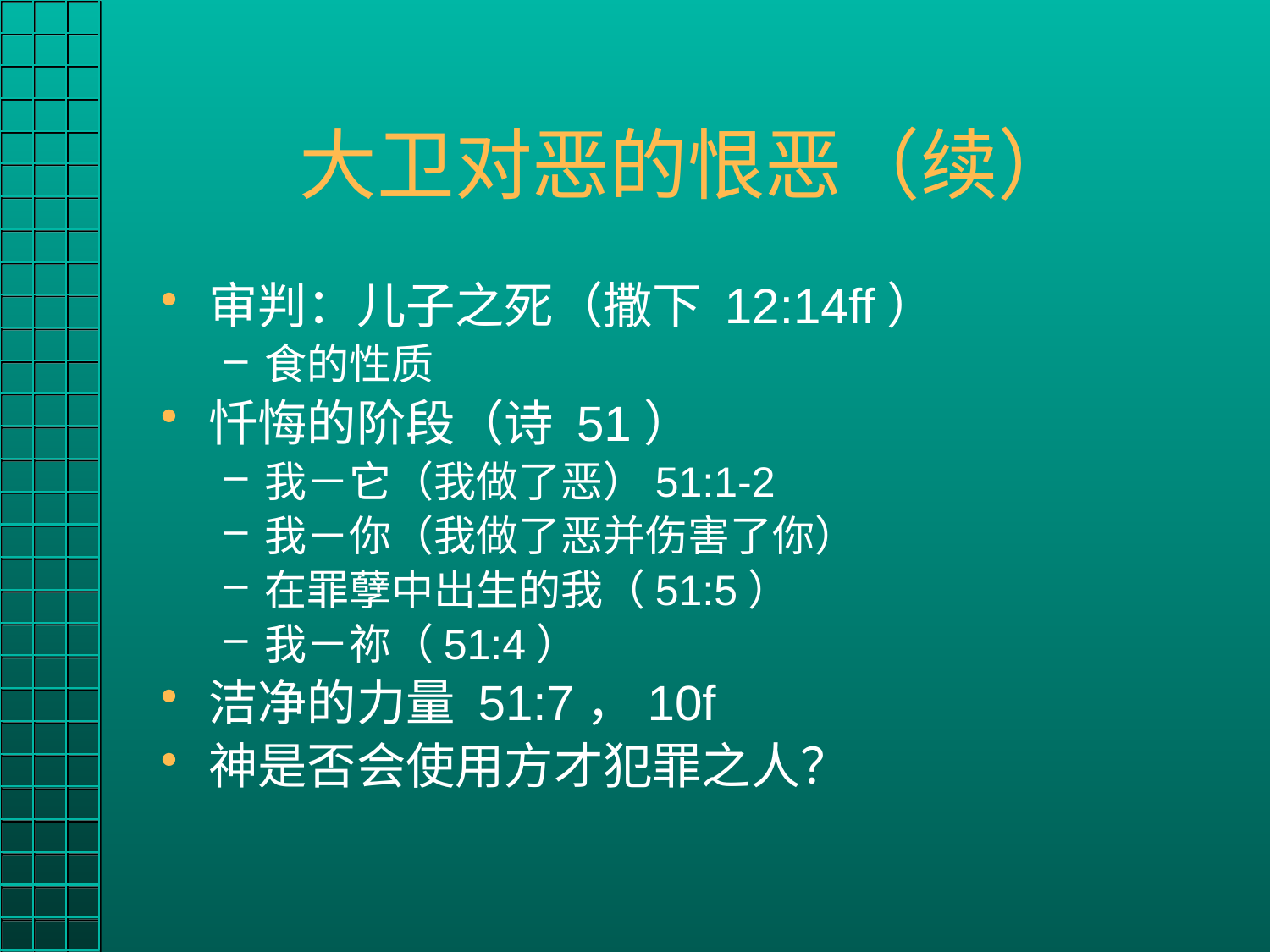

# 大卫对恶的恨恶（续）
审判：儿子之死（撒下 12:14ff）
食的性质
忏悔的阶段（诗 51）
我－它（我做了恶）51:1-2
我－你（我做了恶并伤害了你）
在罪孽中出生的我（51:5）
我－祢（51:4）
洁净的力量 51:7，10f
神是否会使用方才犯罪之人？